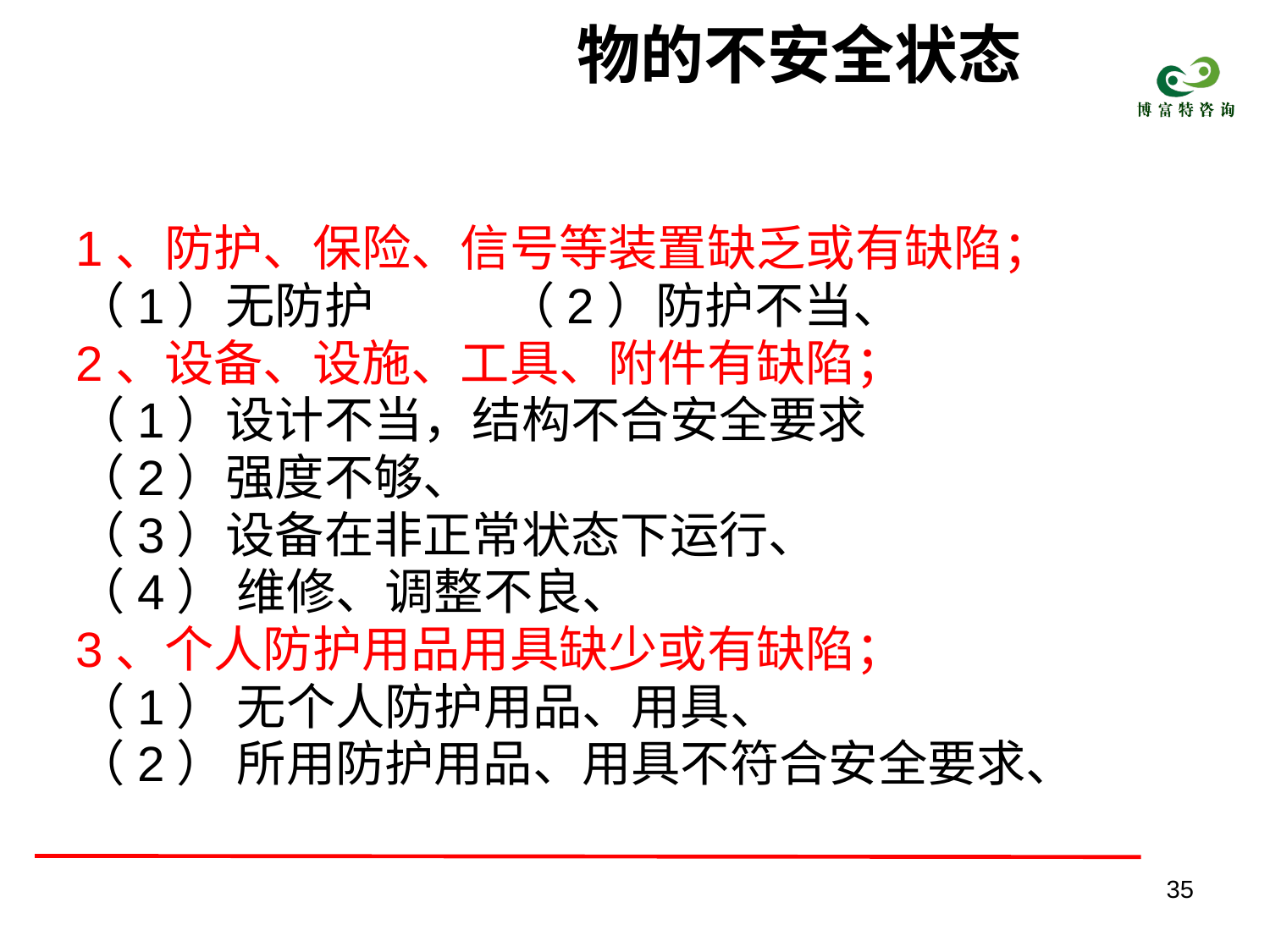

#
物的不安全状态
1、防护、保险、信号等装置缺乏或有缺陷；
（1）无防护            （2）防护不当、
2、设备、设施、工具、附件有缺陷；
（1）设计不当，结构不合安全要求
（2）强度不够、
（3）设备在非正常状态下运行、
（4） 维修、调整不良、
3、个人防护用品用具缺少或有缺陷；
（1） 无个人防护用品、用具、
（2） 所用防护用品、用具不符合安全要求、